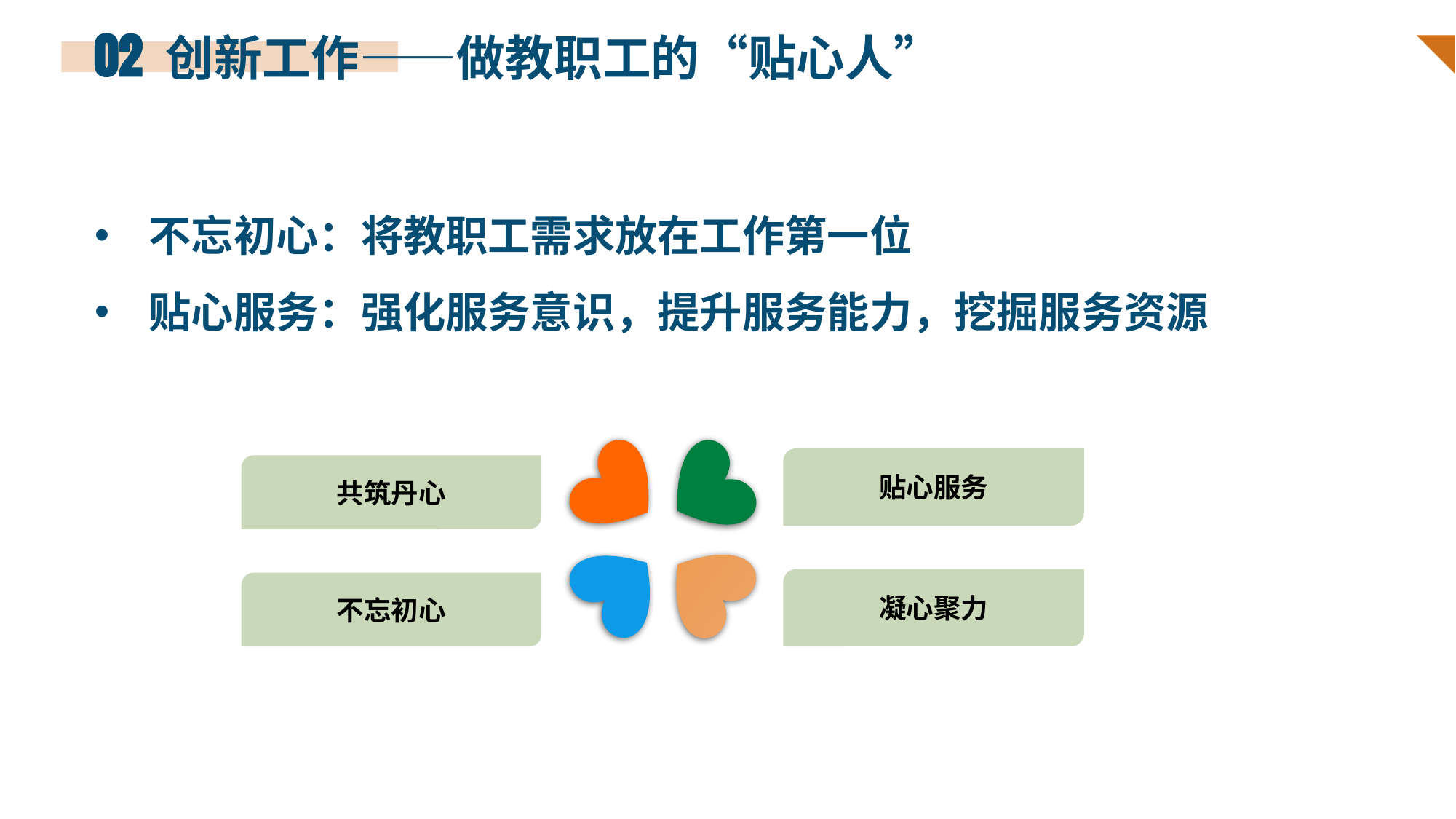

02 创新工作——做教职工的“贴心人”
不忘初心：将教职工需求放在工作第一位
贴心服务：强化服务意识，提升服务能力，挖掘服务资源
贴心服务

共筑丹心

凝心聚力
不忘初心